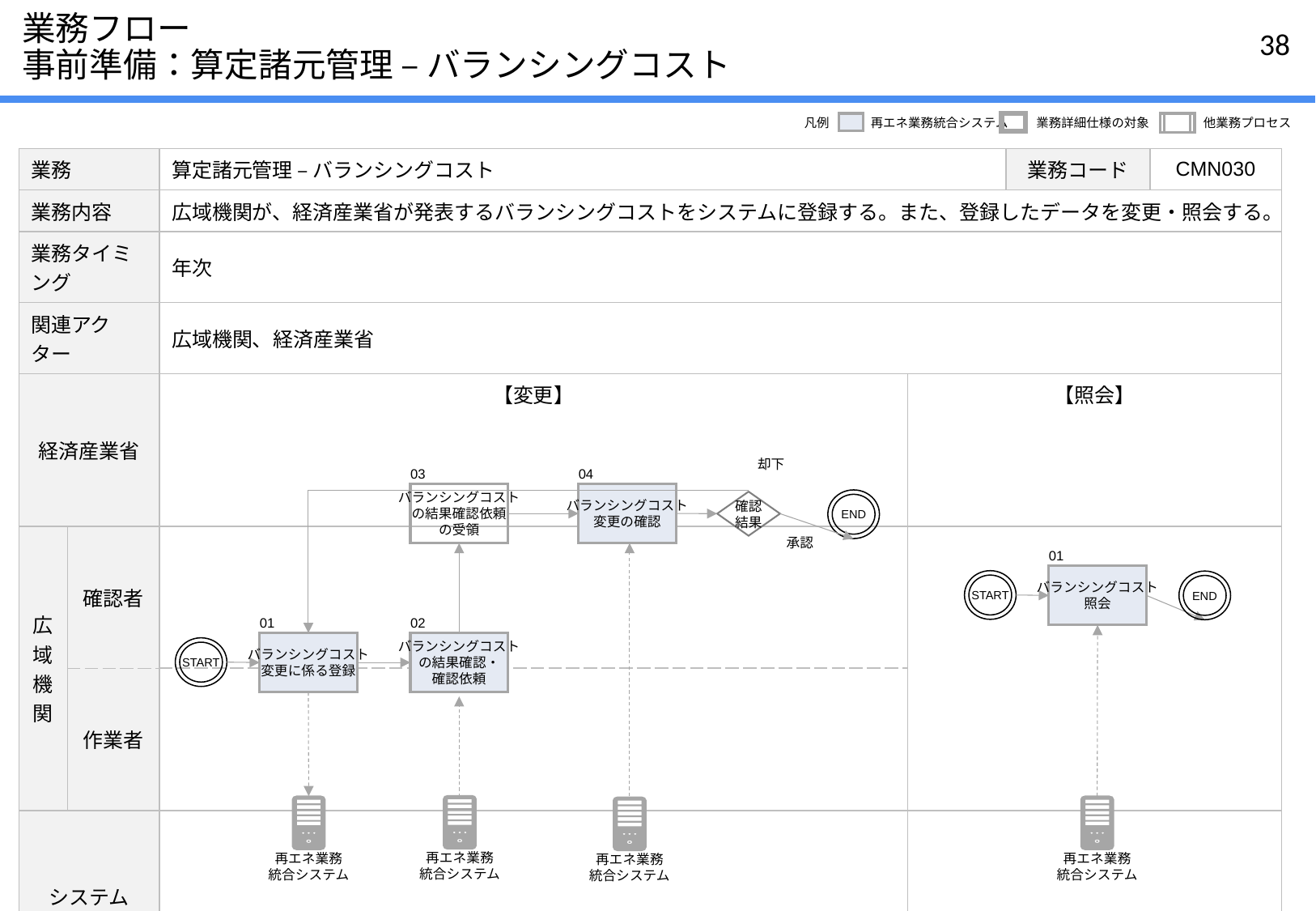

# 業務フロー 事前準備：算定諸元管理 – バランシングコスト
凡例
再エネ業務統合システム
業務詳細仕様の対象
他業務プロセス

| 業務 |  | 算定諸元管理 – バランシングコスト |  | 業務コード | CMN030 |
| --- | --- | --- | --- | --- | --- |
| 業務内容 |  | 広域機関が、経済産業省が発表するバランシングコストをシステムに登録する。また、登録したデータを変更・照会する。 |  |  |  |
| 業務タイミング |  | 年次 |  |  |  |
| 関連アクター |  | 広域機関、経済産業省 |  |  |  |
| 経済産業省 |  | 【変更】 | 【照会】 |  |  |
| 広域機関 | 確認者 |  |  |  |  |
|  | 作業者 |  |  |  |  |
| システム |  |  |  |  |  |
却下
03
バランシングコスト
の結果確認依頼
の受領
04
バランシングコスト
変更の確認
END
確認
結果
承認
01
バランシングコスト
照会
START
END
01
バランシングコスト
変更に係る登録
02
バランシングコスト
の結果確認・
確認依頼
START

再エネ業務
統合システム
再エネ業務
統合システム
再エネ業務
統合システム
再エネ業務
統合システム